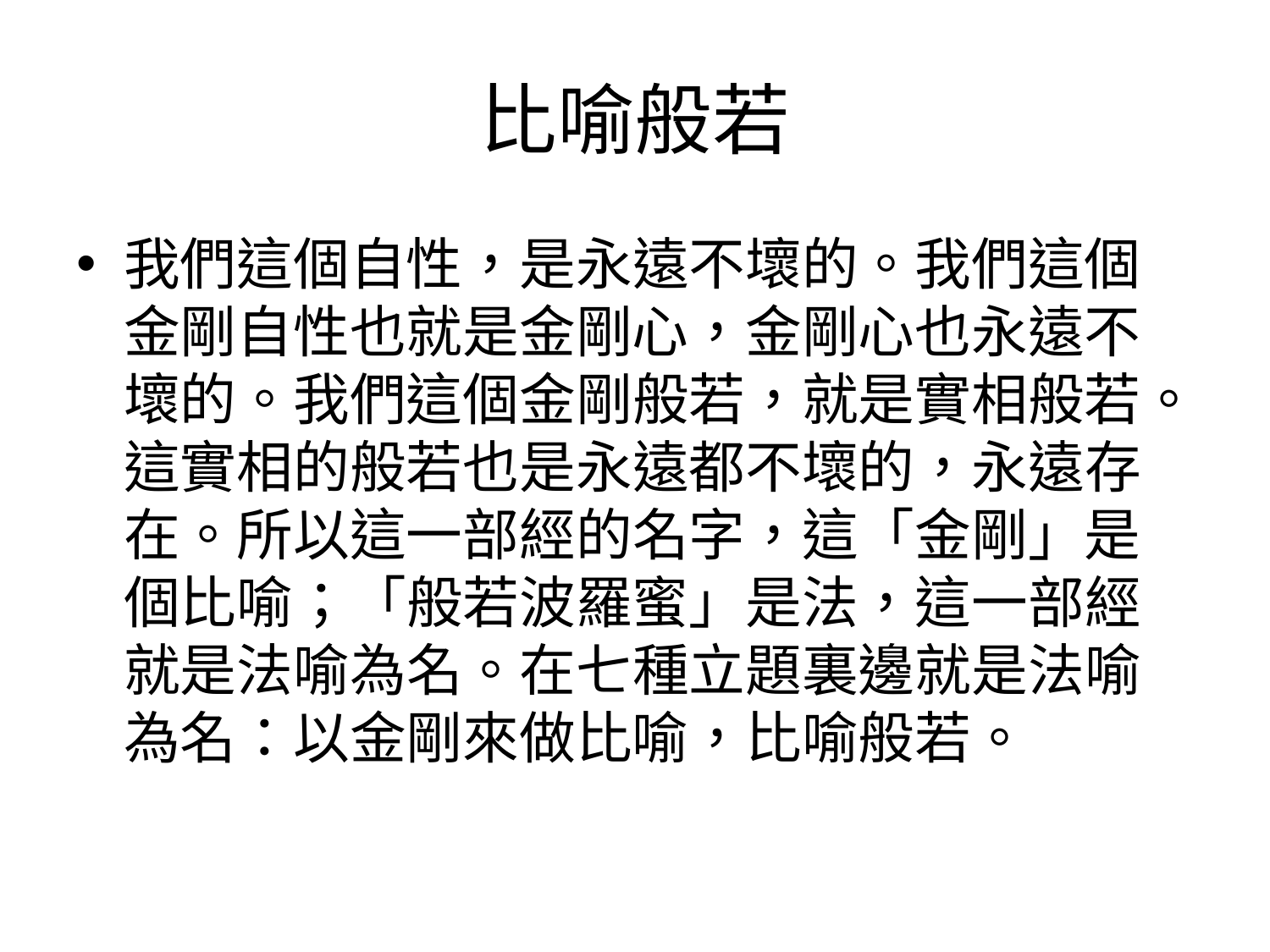

# 比喻般若
我們這個自性，是永遠不壞的。我們這個金剛自性也就是金剛心，金剛心也永遠不壞的。我們這個金剛般若，就是實相般若。這實相的般若也是永遠都不壞的，永遠存在。所以這一部經的名字，這「金剛」是個比喻；「般若波羅蜜」是法，這一部經就是法喻為名。在七種立題裏邊就是法喻為名：以金剛來做比喻，比喻般若。